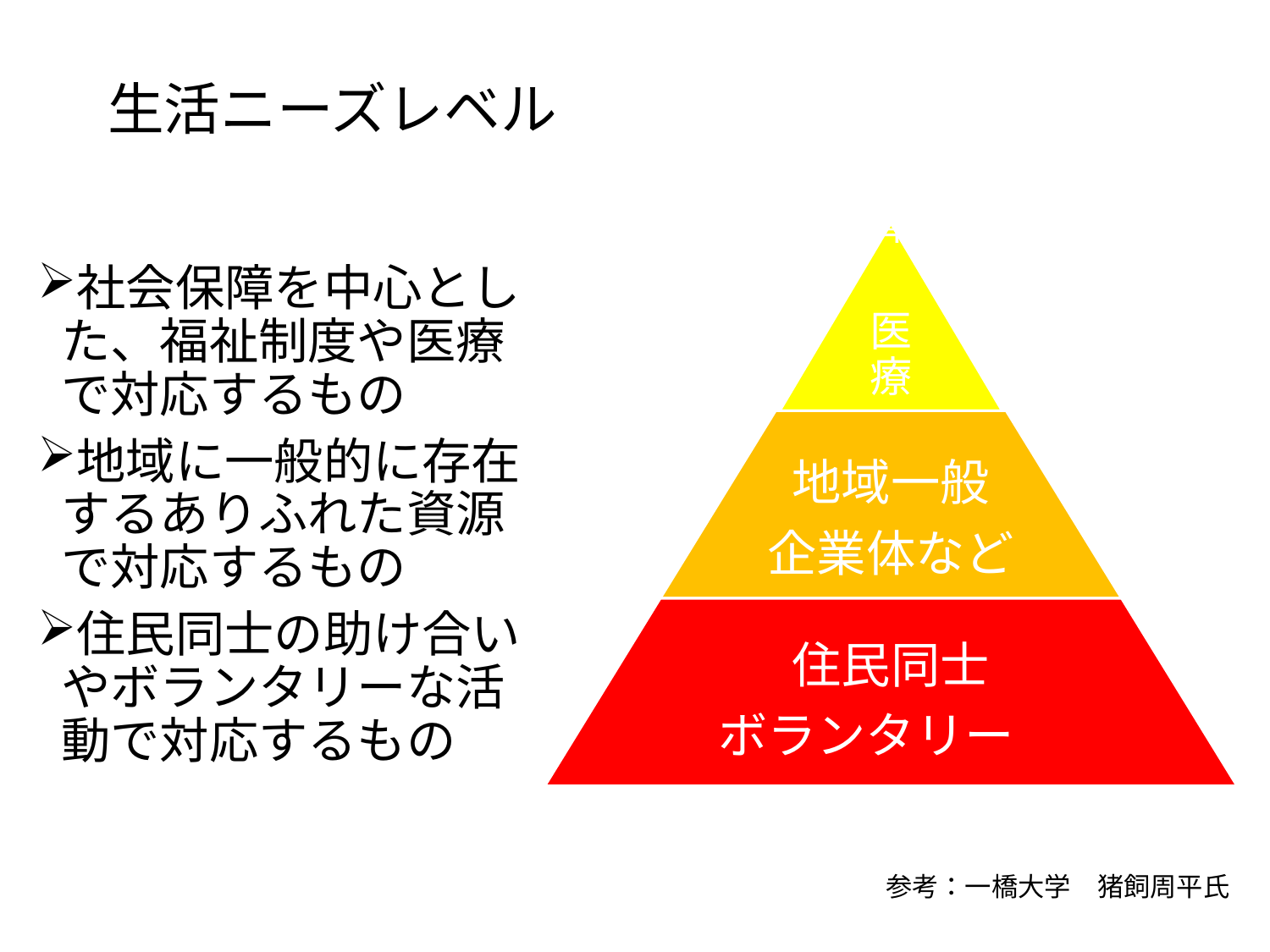

# 生活ニーズレベル
社会保障
医療　福祉制度
地域一般
企業体など
住民同士
ボランタリー
社会保障を中心とした、福祉制度や医療で対応するもの
地域に一般的に存在するありふれた資源で対応するもの
住民同士の助け合いやボランタリーな活動で対応するもの

参考：一橋大学　猪飼周平氏